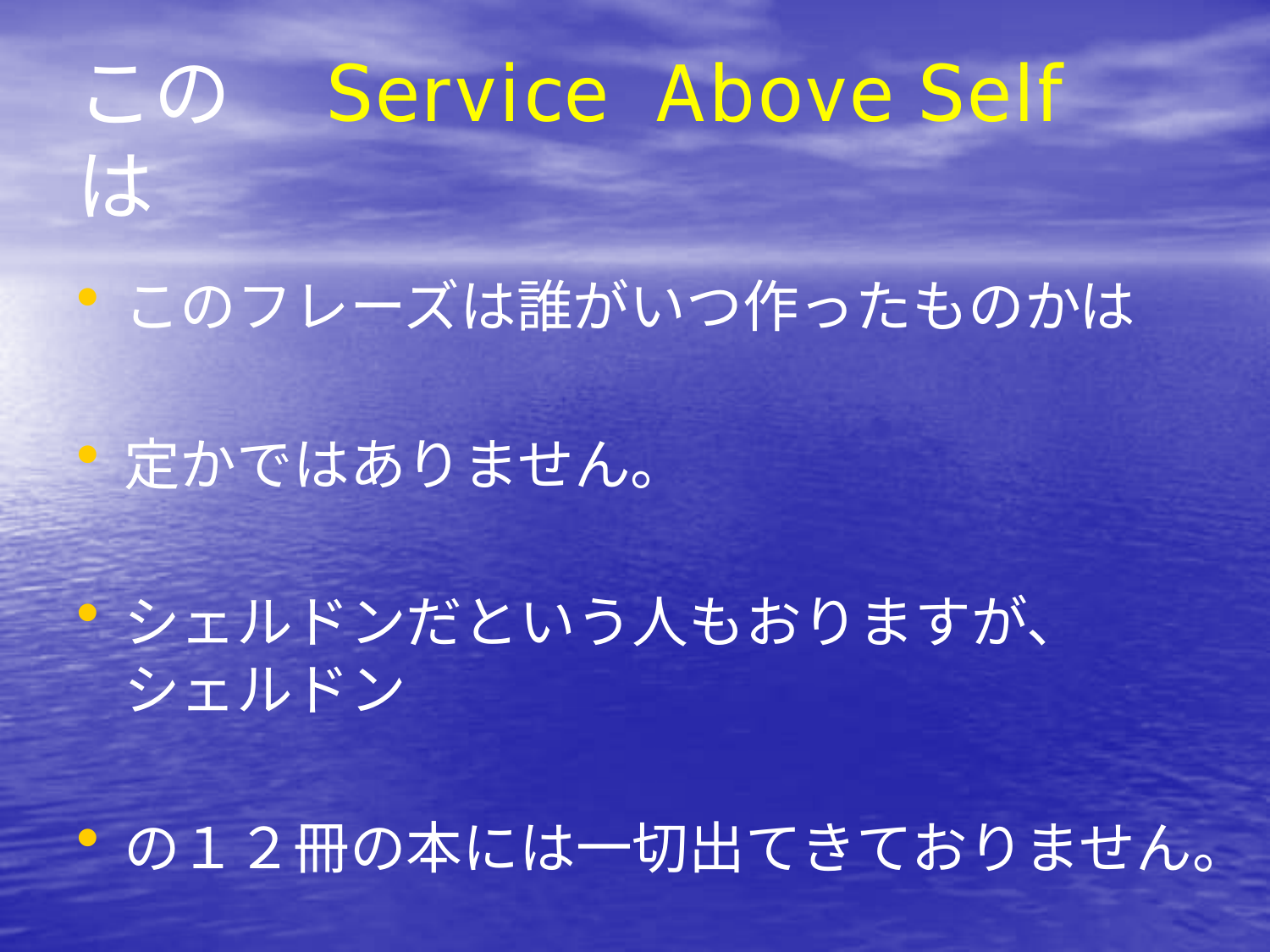

# この　Service  Above Self　は
このフレーズは誰がいつ作ったものかは

定かではありません。

シェルドンだという人もおりますが、シェルドン

の１２冊の本には一切出てきておりません。